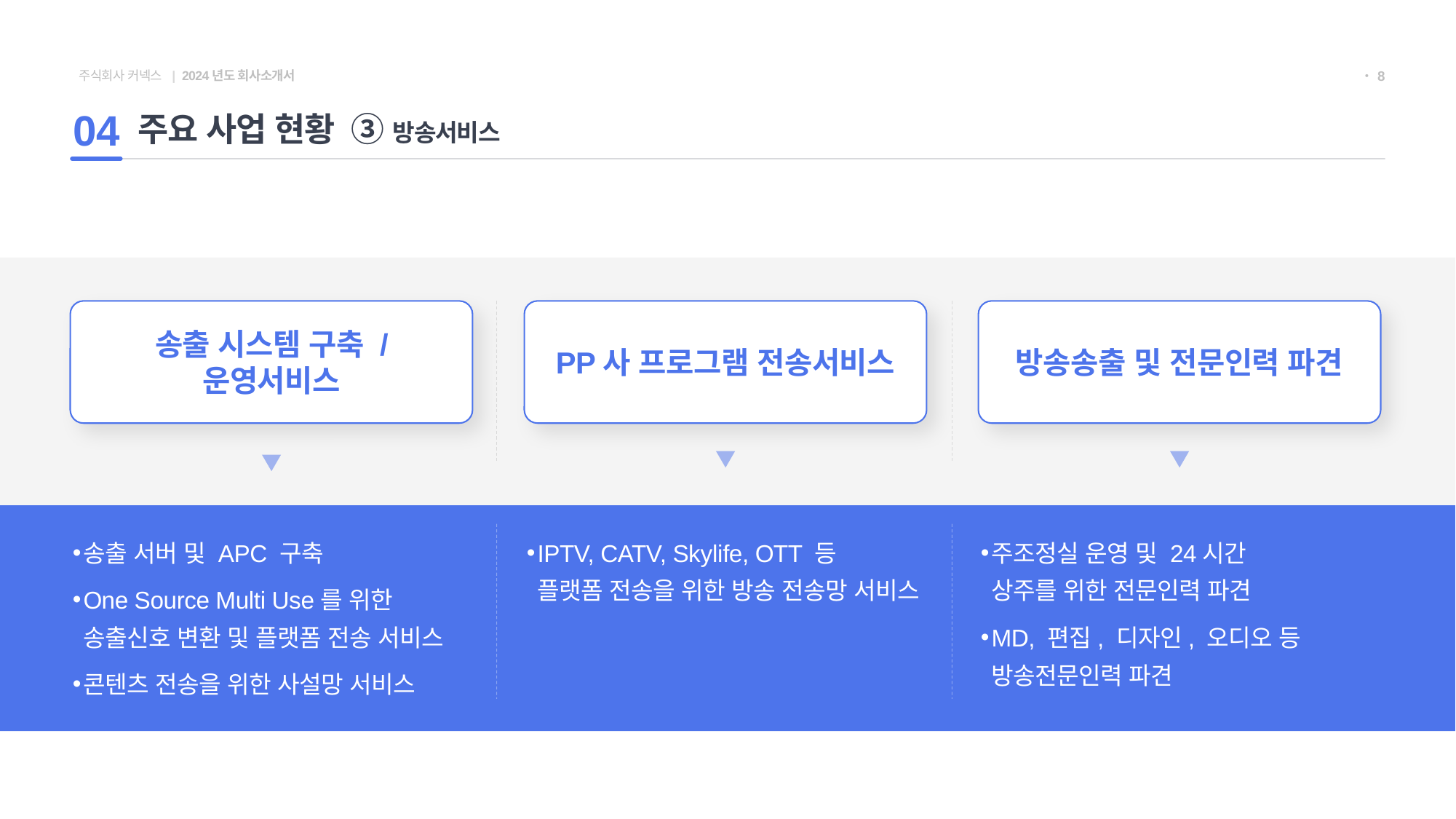

・8
주요 사업 현황  ③ 방송서비스
04

송출 시스템 구축 / 운영서비스
PP사 프로그램 전송서비스
방송송출 및 전문인력 파견
Facebook

송출 서버 및 APC 구축
One Source Multi Use를 위한
송출신호 변환 및 플랫폼 전송 서비스
콘텐츠 전송을 위한 사설망 서비스
IPTV, CATV, Skylife, OTT 등
플랫폼 전송을 위한 방송 전송망 서비스
주조정실 운영 및 24시간
상주를 위한 전문인력 파견
MD, 편집, 디자인, 오디오 등
방송전문인력 파견